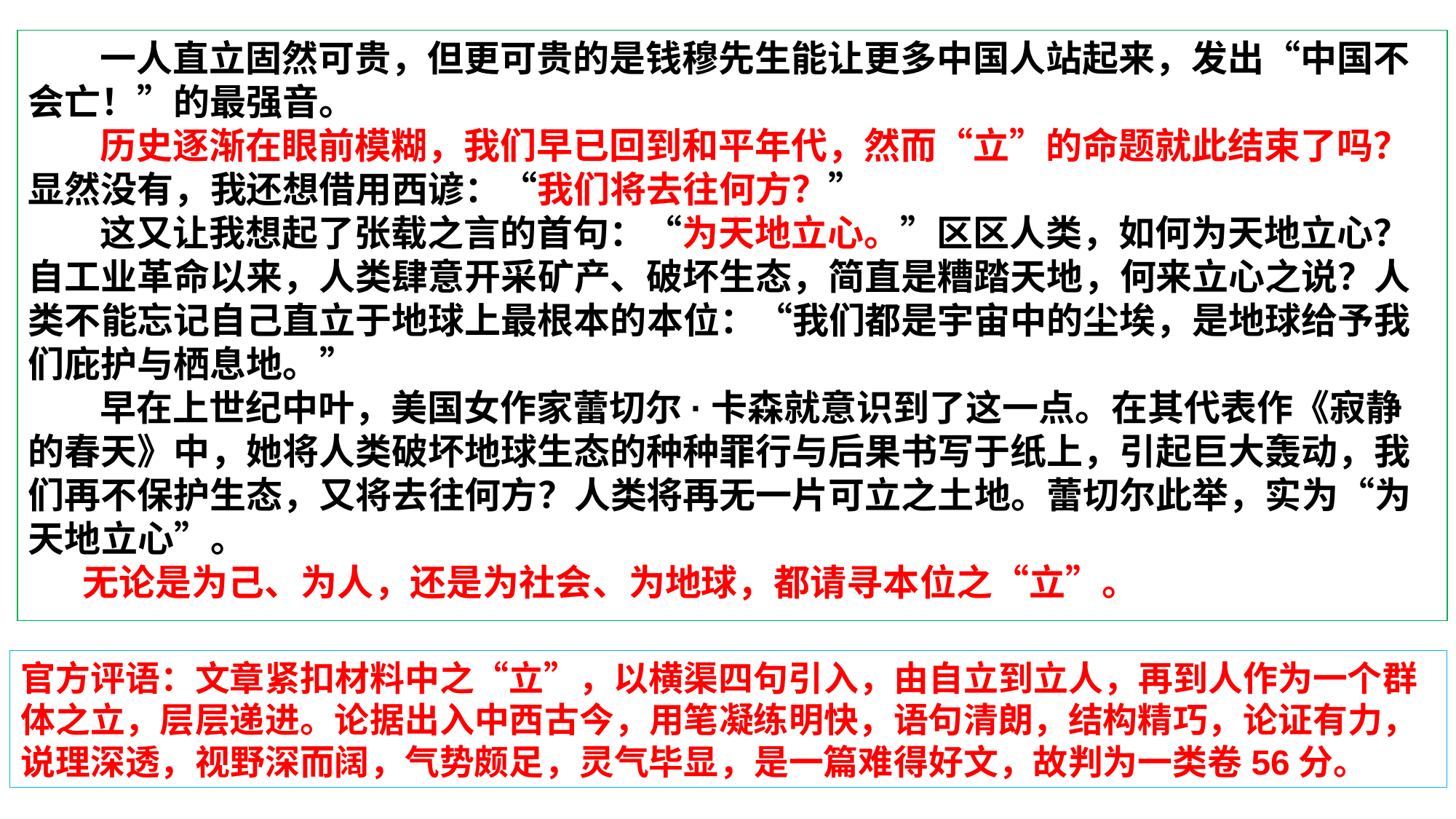

一人直立固然可贵，但更可贵的是钱穆先生能让更多中国人站起来，发出“中国不会亡！”的最强音。
 历史逐渐在眼前模糊，我们早已回到和平年代，然而“立”的命题就此结束了吗？显然没有，我还想借用西谚：“我们将去往何方？”
 这又让我想起了张载之言的首句：“为天地立心。”区区人类，如何为天地立心？自工业革命以来，人类肆意开采矿产、破坏生态，简直是糟踏天地，何来立心之说？人类不能忘记自己直立于地球上最根本的本位：“我们都是宇宙中的尘埃，是地球给予我们庇护与栖息地。”
 早在上世纪中叶，美国女作家蕾切尔·卡森就意识到了这一点。在其代表作《寂静的春天》中，她将人类破坏地球生态的种种罪行与后果书写于纸上，引起巨大轰动，我们再不保护生态，又将去往何方？人类将再无一片可立之土地。蕾切尔此举，实为“为天地立心”。
无论是为己、为人，还是为社会、为地球，都请寻本位之“立”。

官方评语：文章紧扣材料中之“立”，以横渠四句引入，由自立到立人，再到人作为一个群体之立，层层递进。论据出入中西古今，用笔凝练明快，语句清朗，结构精巧，论证有力，说理深透，视野深而阔，气势颇足，灵气毕显，是一篇难得好文，故判为一类卷56分。